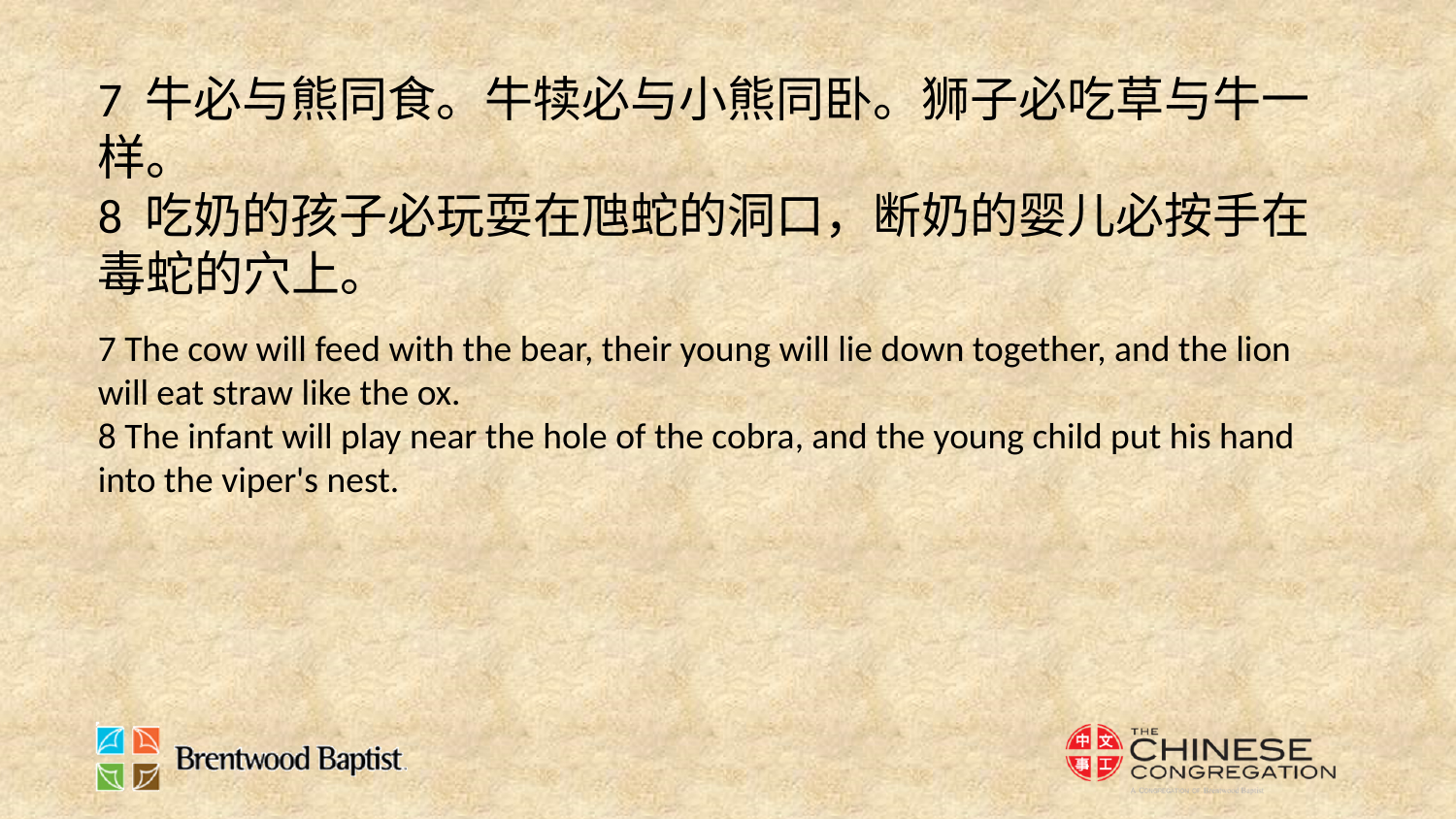

7 牛必与熊同食。牛犊必与小熊同卧。狮子必吃草与牛一样。
8 吃奶的孩子必玩耍在虺蛇的洞口，断奶的婴儿必按手在毒蛇的穴上。

7 The cow will feed with the bear, their young will lie down together, and the lion will eat straw like the ox.
8 The infant will play near the hole of the cobra, and the young child put his hand into the viper's nest.